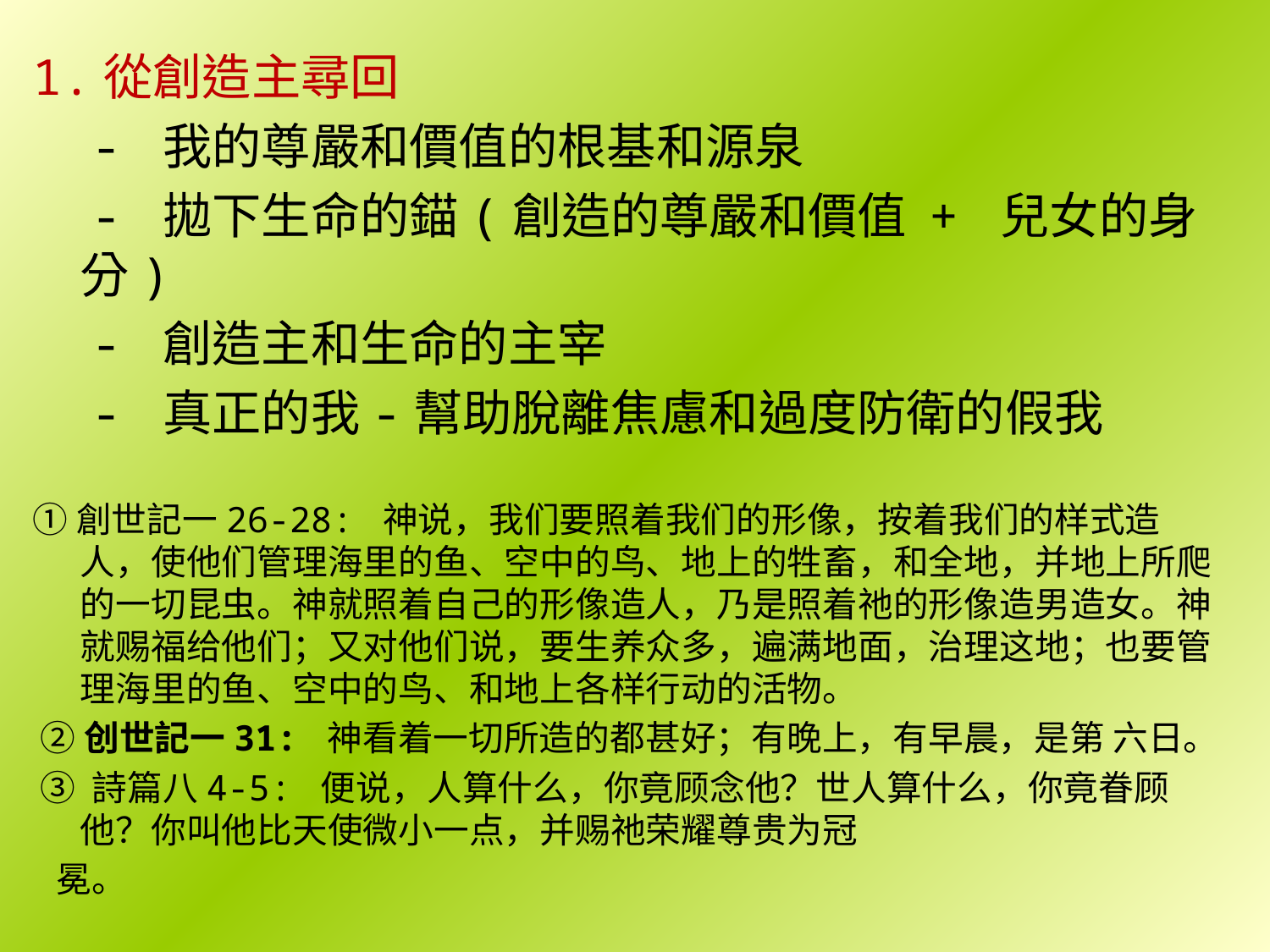

1.從創造主尋回
  - 我的尊嚴和價值的根基和源泉
  - 拋下生命的錨(創造的尊嚴和價值 + 兒女的身分)
  - 創造主和生命的主宰
  - 真正的我-幫助脫離焦慮和過度防衛的假我

①創世記一26-28: 神说，我们要照着我们的形像，按着我们的样式造人，使他们管理海里的鱼、空中的鸟、地上的牲畜，和全地，并地上所爬的一切昆虫。神就照着自己的形像造人，乃是照着祂的形像造男造女。神就赐福给他们；又对他们说，要生养众多，遍满地面，治理这地；也要管理海里的鱼、空中的鸟、和地上各样行动的活物。
 ②创世記一31: 神看着一切所造的都甚好；有晚上，有早晨，是第 六日。
 ③ 詩篇八4-5: 便说，人算什么，你竟顾念他？世人算什么，你竟眷顾他？你叫他比天使微小一点，并赐祂荣耀尊贵为冠
  冕。